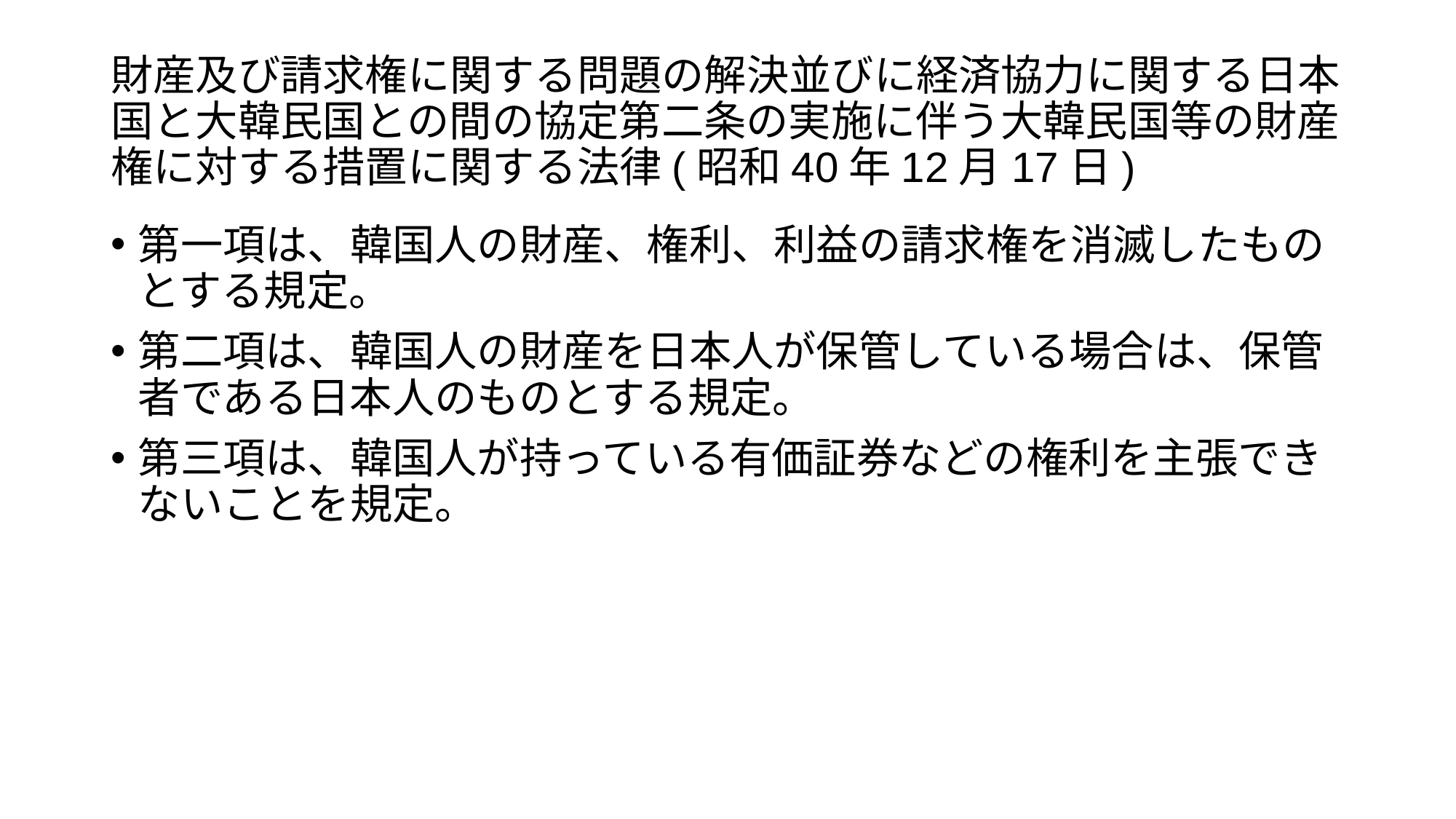

# 財産及び請求権に関する問題の解決並びに経済協力に関する日本国と大韓民国との間の協定第二条の実施に伴う大韓民国等の財産権に対する措置に関する法律(昭和40年12月17日)
第一項は、韓国人の財産、権利、利益の請求権を消滅したものとする規定。
第二項は、韓国人の財産を日本人が保管している場合は、保管者である日本人のものとする規定。
第三項は、韓国人が持っている有価証券などの権利を主張できないことを規定。